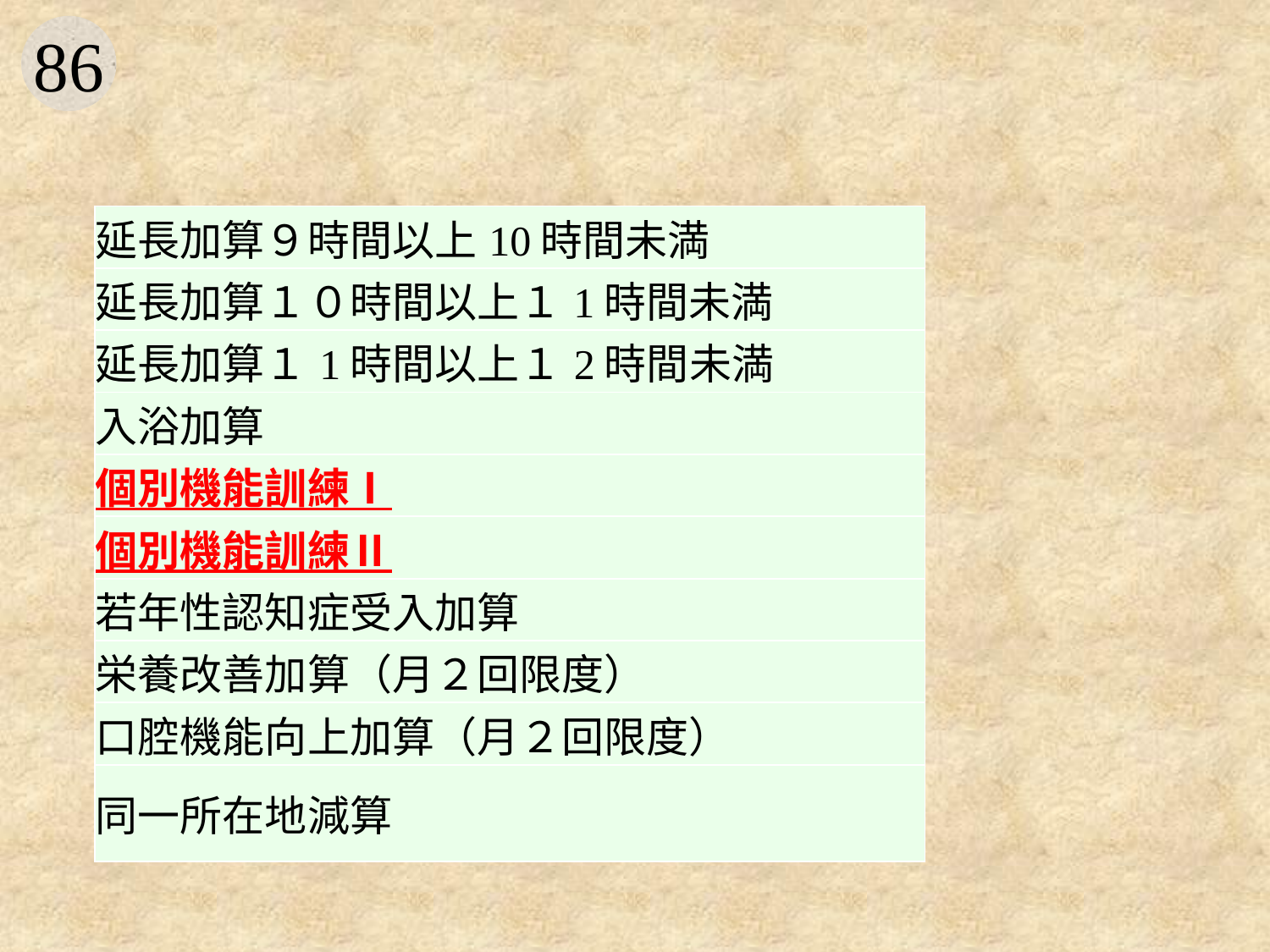

#
| 延長加算９時間以上10時間未満 |
| --- |
| 延長加算１０時間以上１1時間未満 |
| 延長加算１1時間以上１2時間未満 |
| 入浴加算 |
| 個別機能訓練Ⅰ |
| 個別機能訓練Ⅱ |
| 若年性認知症受入加算 |
| 栄養改善加算（月２回限度） |
| 口腔機能向上加算（月２回限度） |
| 同一所在地減算 |